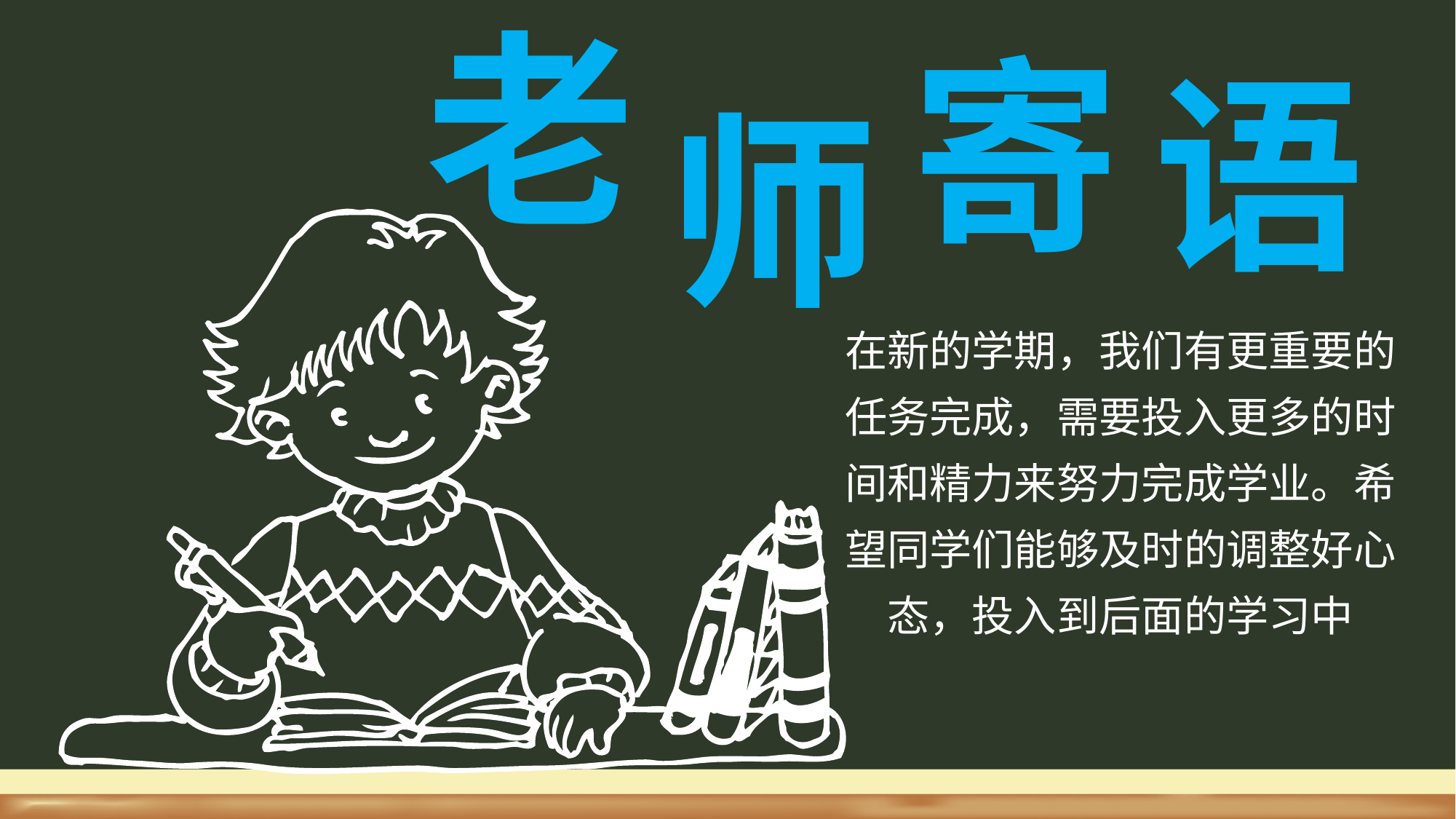

老
寄
语
师

在新的学期，我们有更重要的任务完成，需要投入更多的时间和精力来努力完成学业。希望同学们能够及时的调整好心态，投入到后面的学习中